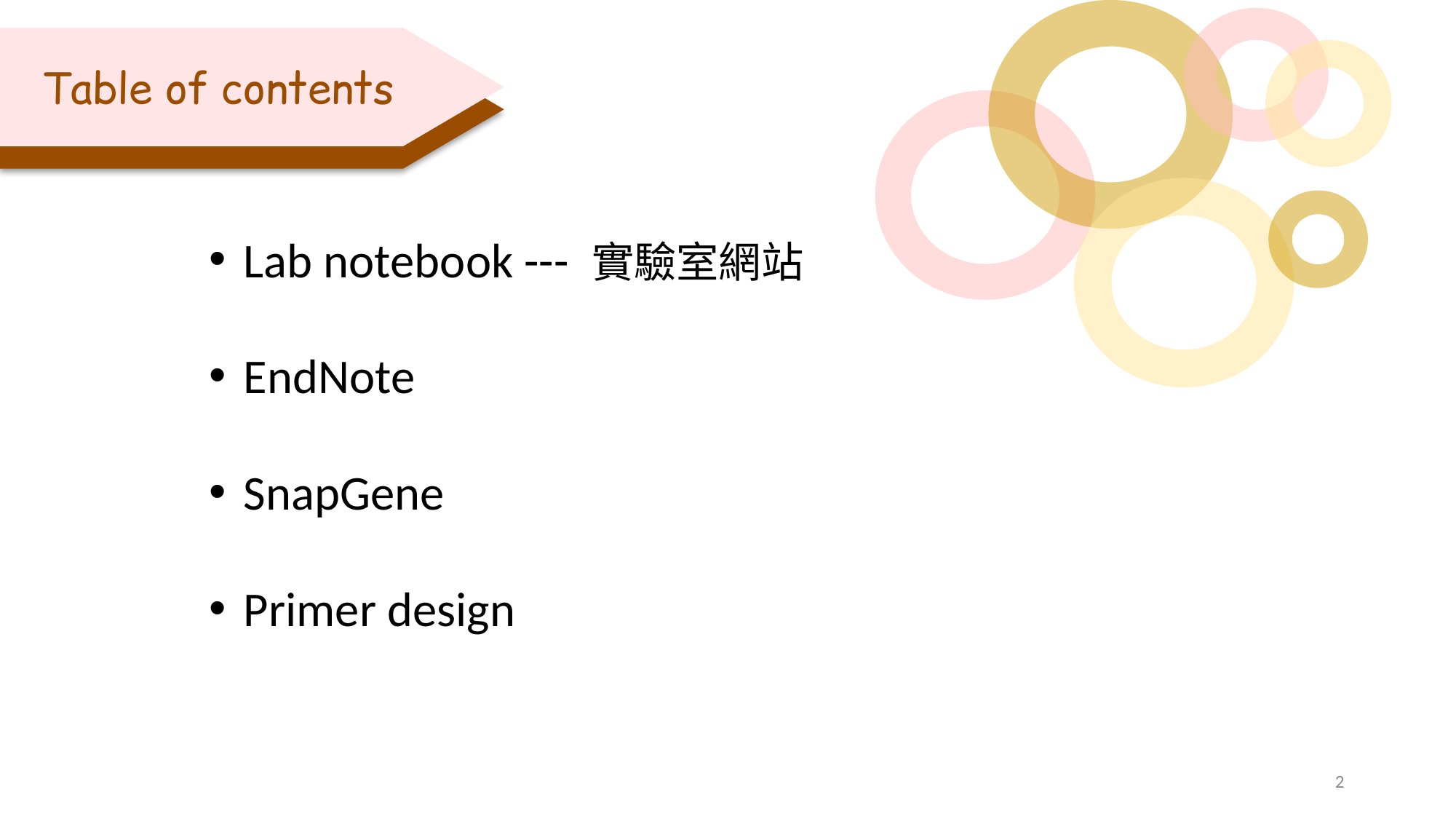

Table of contents
Lab notebook --- 實驗室網站

EndNote

SnapGene

Primer design

2